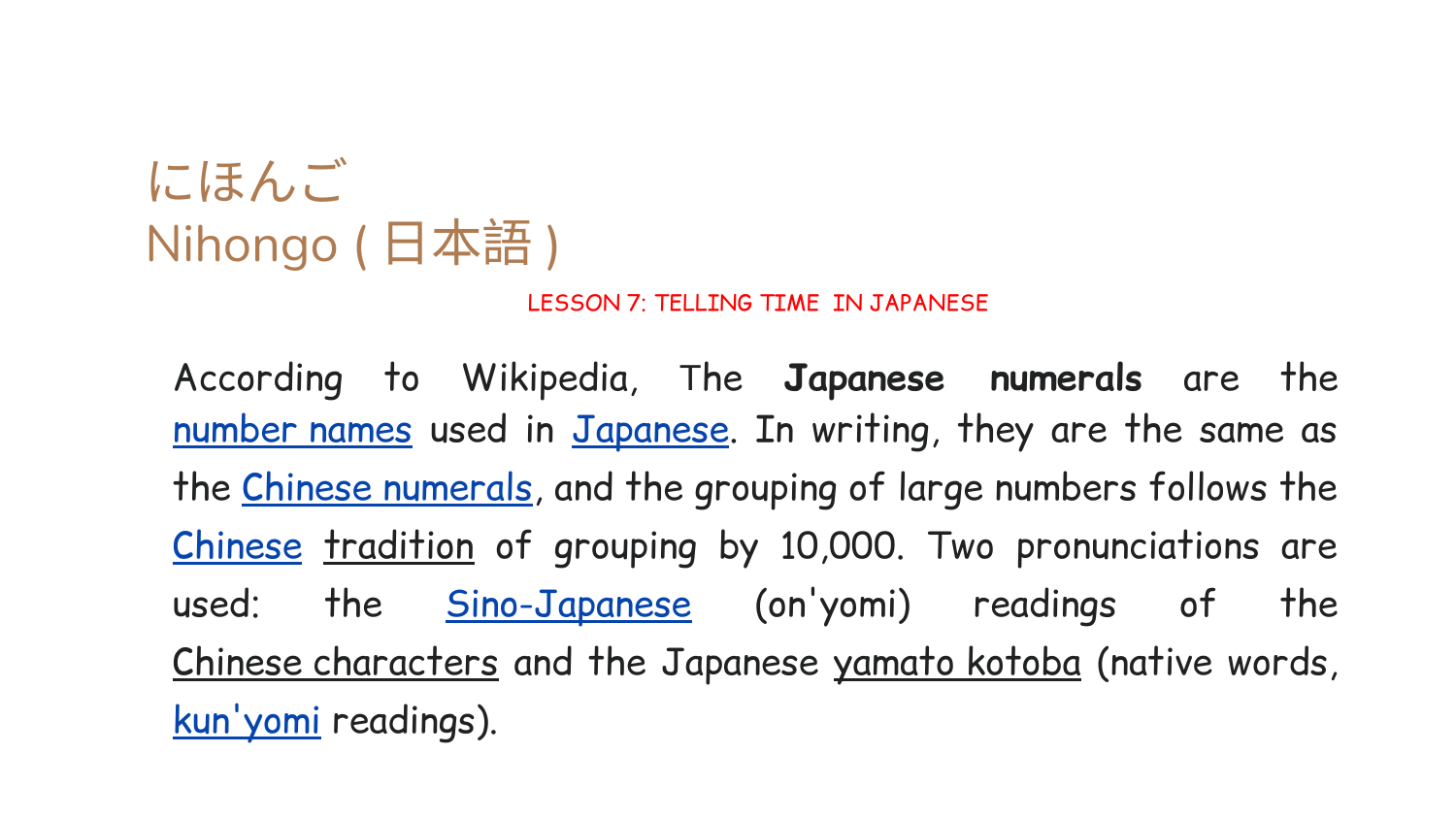

にほんご
Nihongo (日本語)
 LESSON 7: TELLING TIME  IN JAPANESE
According to Wikipedia, The Japanese numerals are the number names used in Japanese. In writing, they are the same as the Chinese numerals, and the grouping of large numbers follows the Chinese tradition of grouping by 10,000. Two pronunciations are used: the Sino-Japanese (on'yomi) readings of the Chinese characters and the Japanese yamato kotoba (native words, kun'yomi readings).